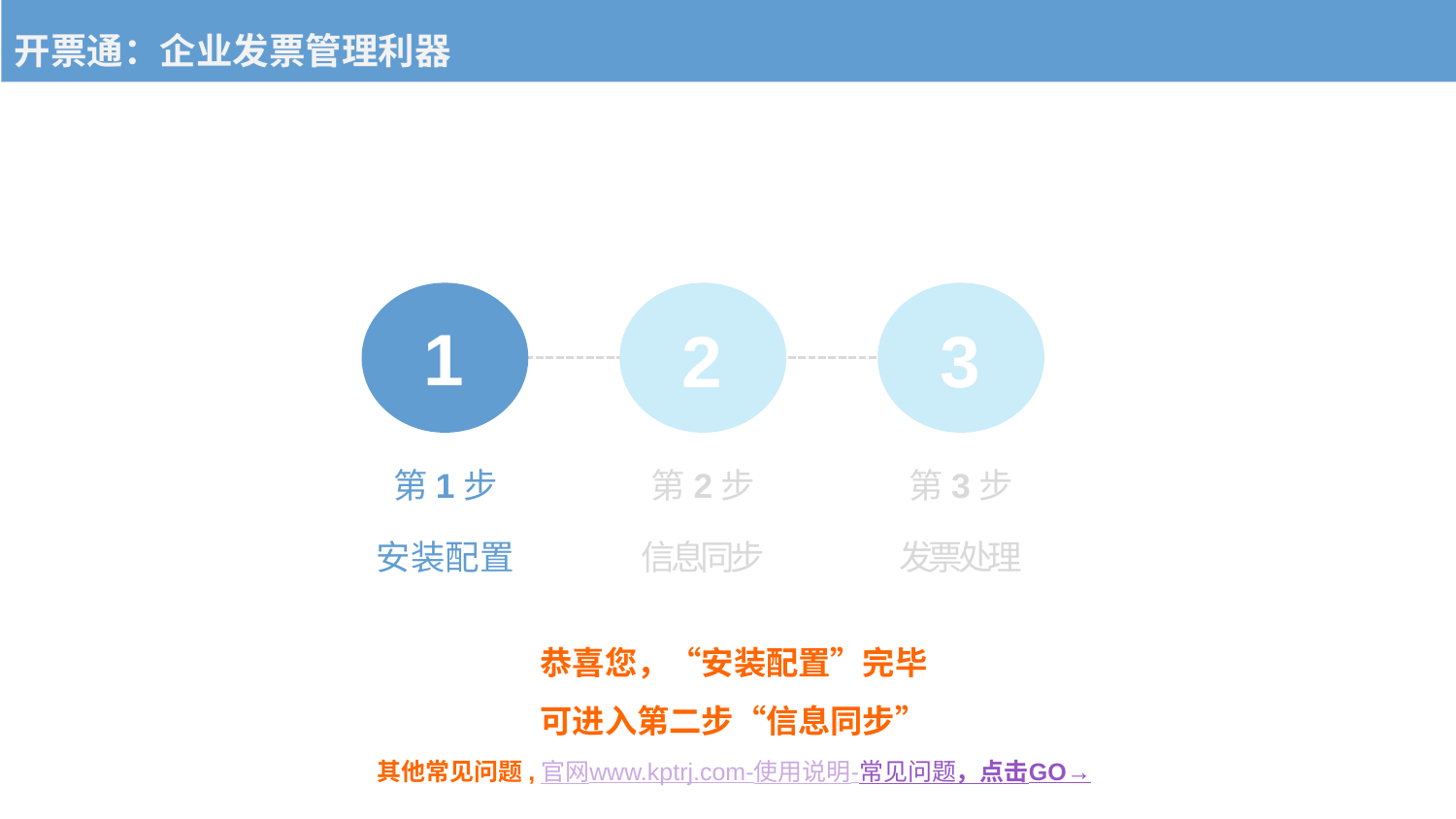

开票通：企业发票管理利器

# 1
2
3

第1步
安装配置
第2步
信息同步
第3步
发票处理
恭喜您，“安装配置”完毕
可进入第二步“信息同步”
其他常见问题,官网www.kptrj.com-使用说明-常见问题，点击GO→